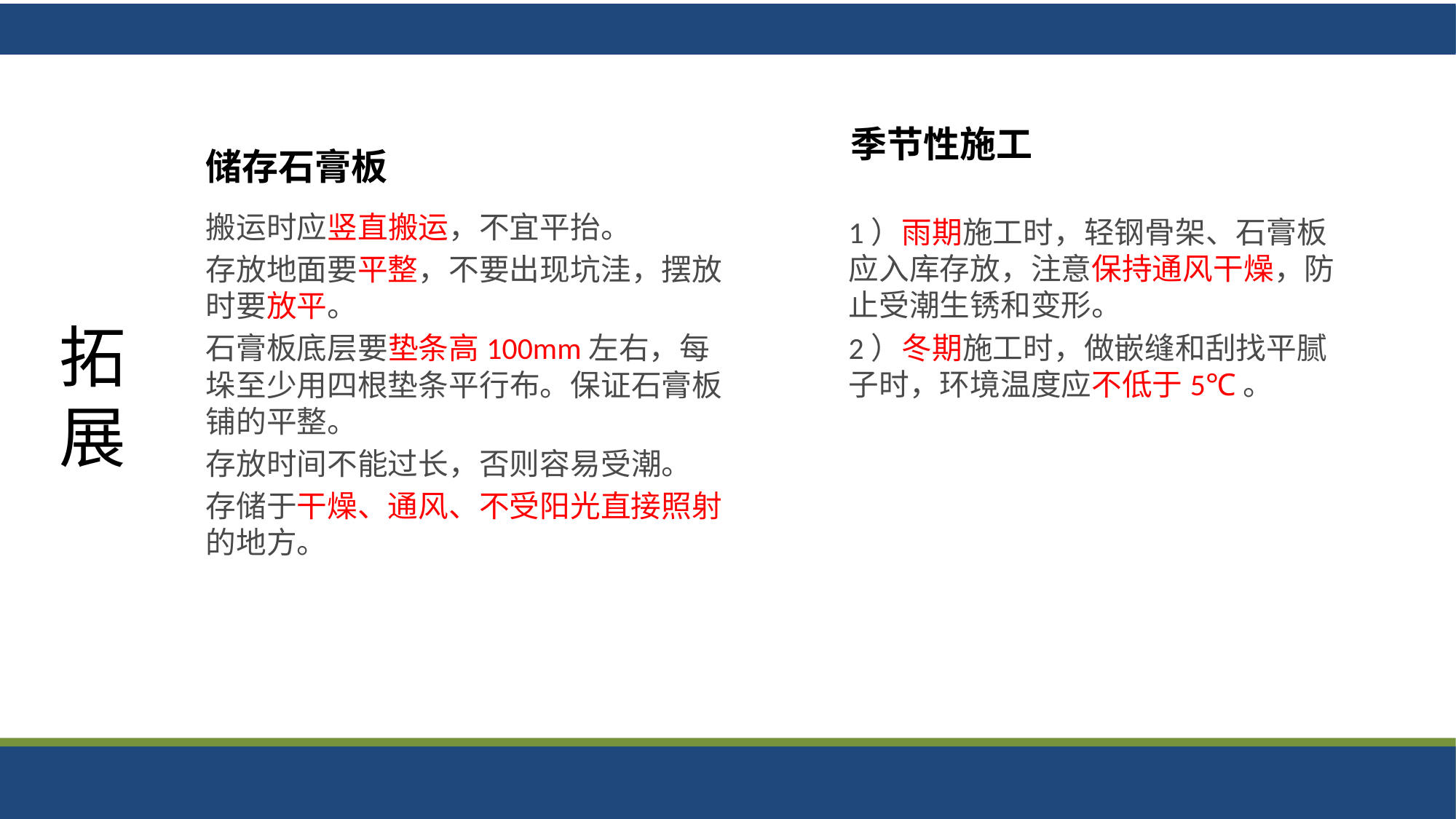

# 拓展
季节性施工
储存石膏板
搬运时应竖直搬运，不宜平抬。
存放地面要平整，不要出现坑洼，摆放时要放平。
石膏板底层要垫条高100mm左右，每垛至少用四根垫条平行布。保证石膏板铺的平整。
存放时间不能过长，否则容易受潮。
存储于干燥、通风、不受阳光直接照射的地方。
1）雨期施工时，轻钢骨架、石膏板应入库存放，注意保持通风干燥，防止受潮生锈和变形。
2）冬期施工时，做嵌缝和刮找平腻子时，环境温度应不低于5℃。